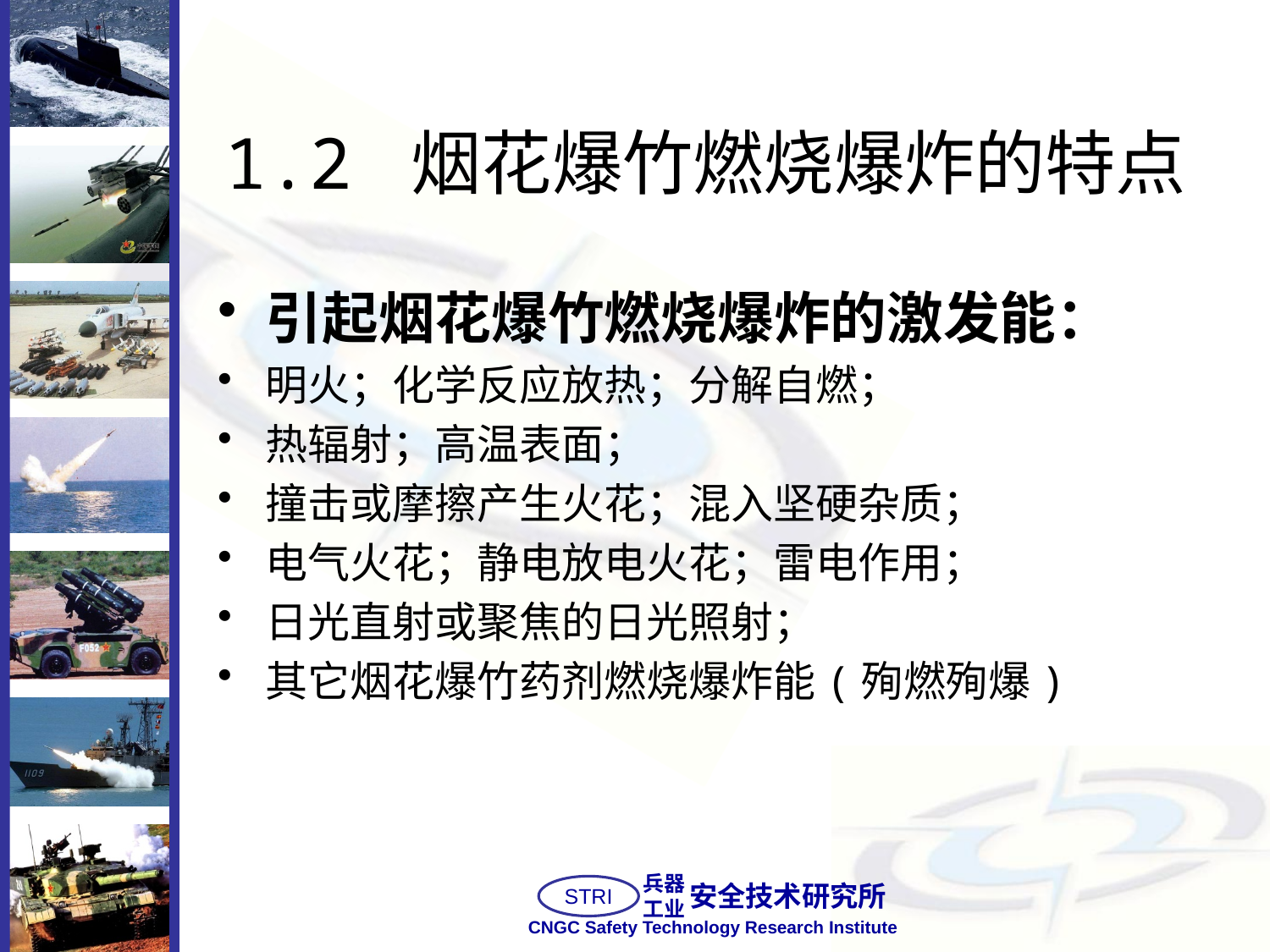

# 1.2 烟花爆竹燃烧爆炸的特点
引起烟花爆竹燃烧爆炸的激发能：
明火；化学反应放热；分解自燃；
热辐射；高温表面；
撞击或摩擦产生火花；混入坚硬杂质；
电气火花；静电放电火花；雷电作用；
日光直射或聚焦的日光照射；
其它烟花爆竹药剂燃烧爆炸能(殉燃殉爆)